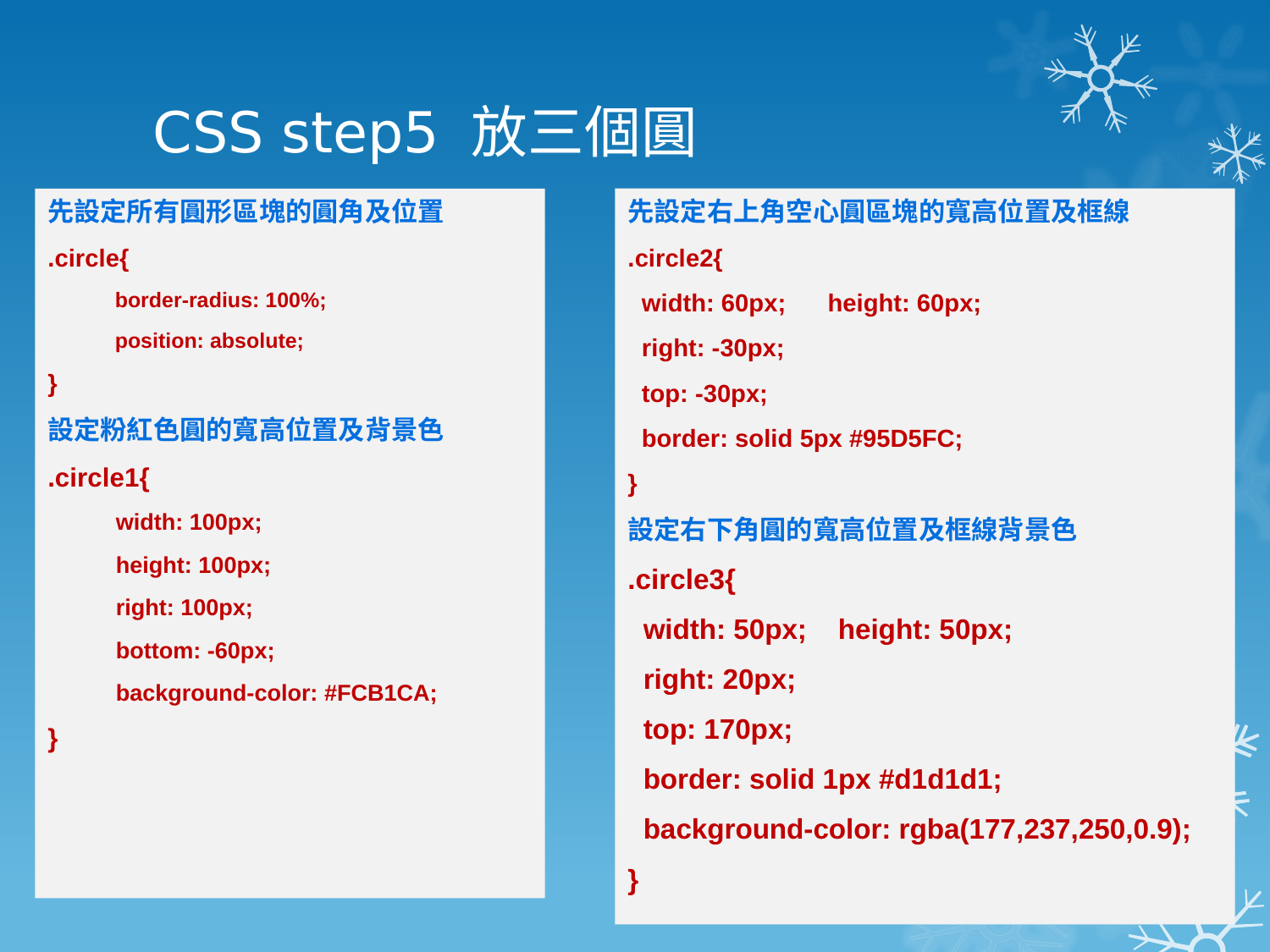

# CSS step5 放三個圓
先設定所有圓形區塊的圓角及位置
.circle{
  border-radius: 100%;
  position: absolute;
}
設定粉紅色圓的寬高位置及背景色
.circle1{
  width: 100px;
  height: 100px;
  right: 100px;
  bottom: -60px;
  background-color: #FCB1CA;
}
先設定右上角空心圓區塊的寬高位置及框線
.circle2{
  width: 60px;      height: 60px;
  right: -30px;
  top: -30px;
  border: solid 5px #95D5FC;
}
設定右下角圓的寬高位置及框線背景色
.circle3{
  width: 50px;    height: 50px;
  right: 20px;
  top: 170px;
  border: solid 1px #d1d1d1;
  background-color: rgba(177,237,250,0.9);
}